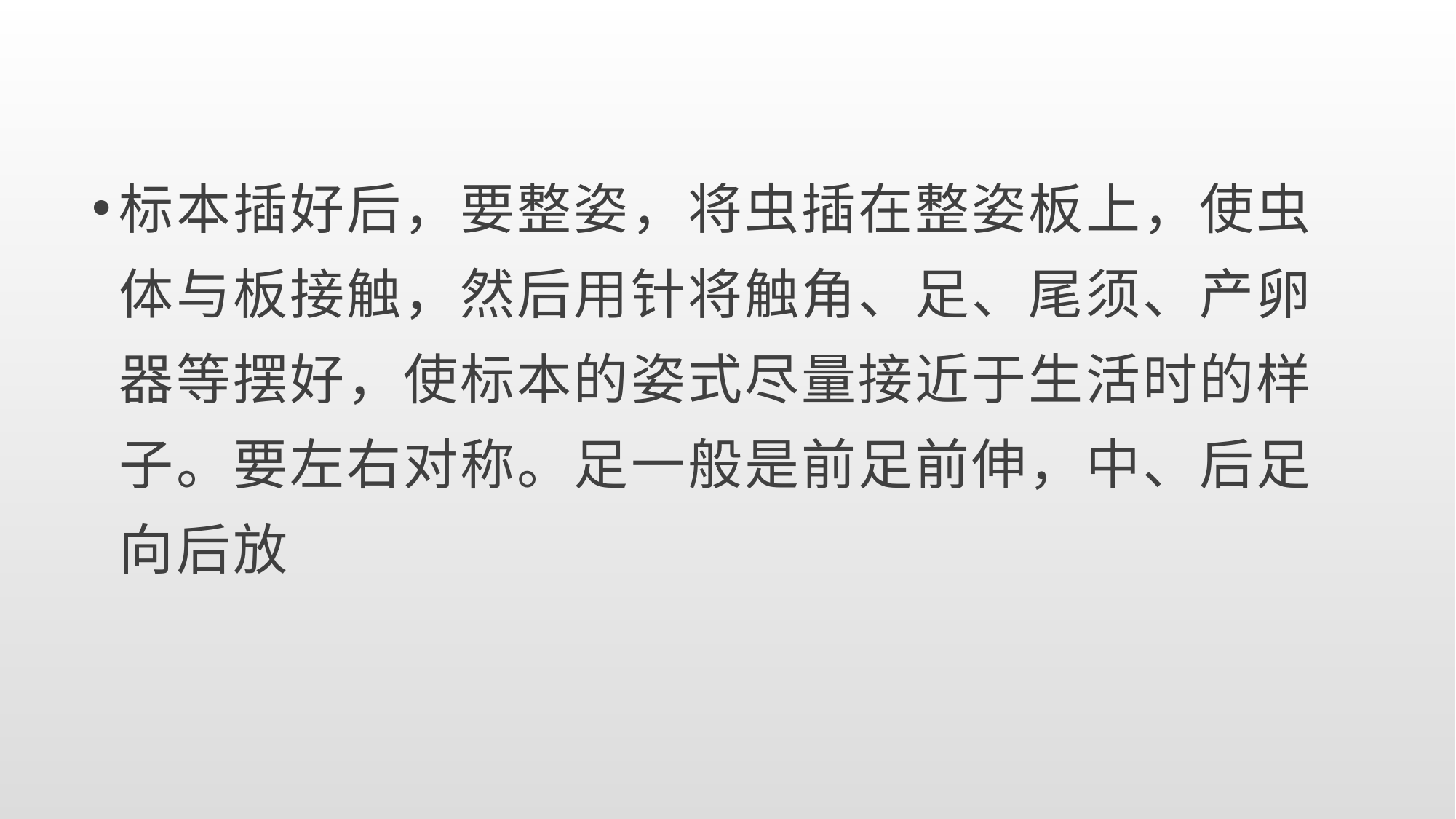

标本插好后，要整姿，将虫插在整姿板上，使虫体与板接触，然后用针将触角、足、尾须、产卵器等摆好，使标本的姿式尽量接近于生活时的样子。要左右对称。足一般是前足前伸，中、后足向后放